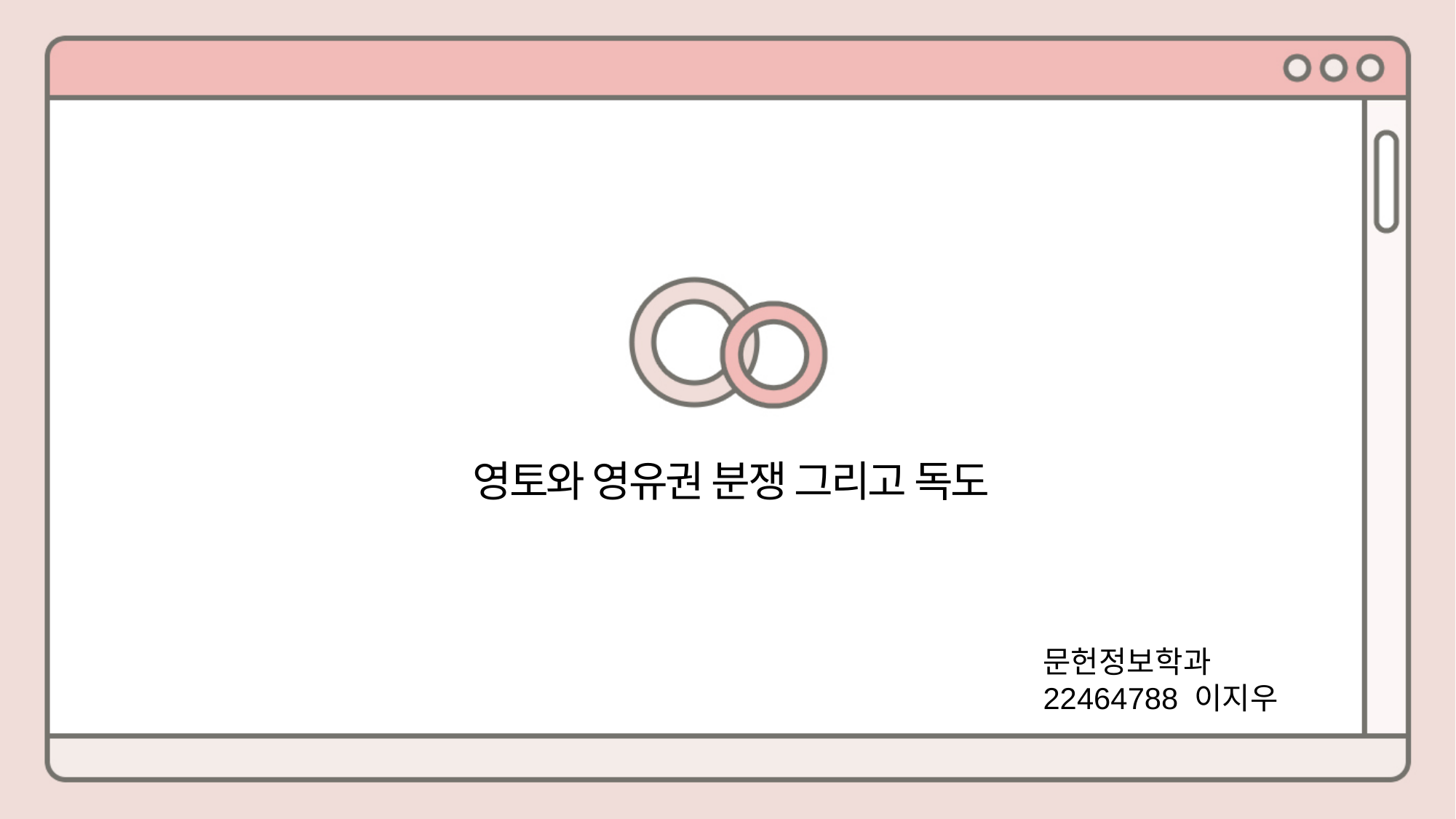

영토와 영유권 분쟁 그리고 독도
문헌정보학과
22464788 이지우